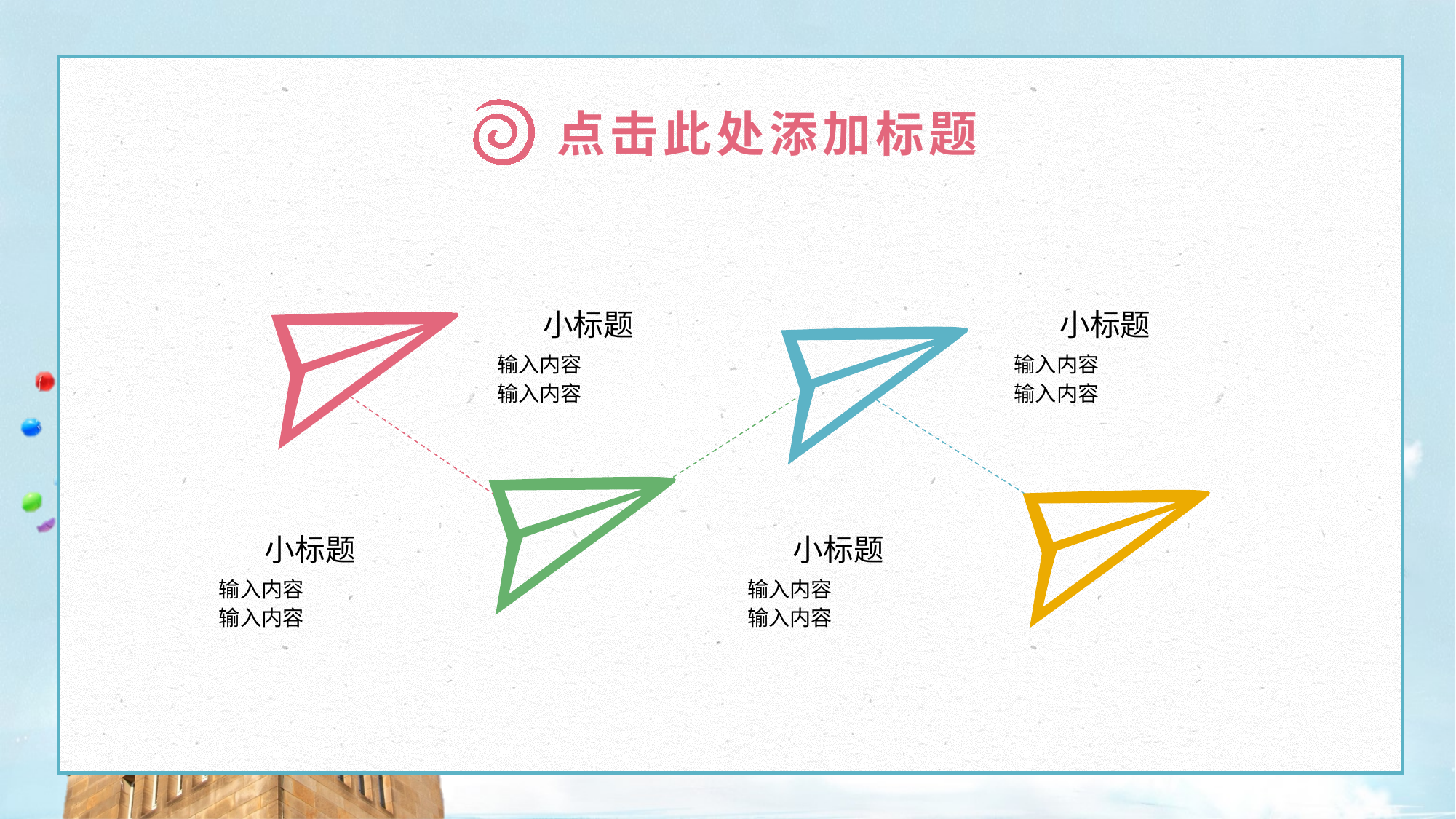

点击此处添加标题

小标题
输入内容
输入内容

小标题
输入内容
输入内容

小标题
输入内容
输入内容

小标题
输入内容
输入内容